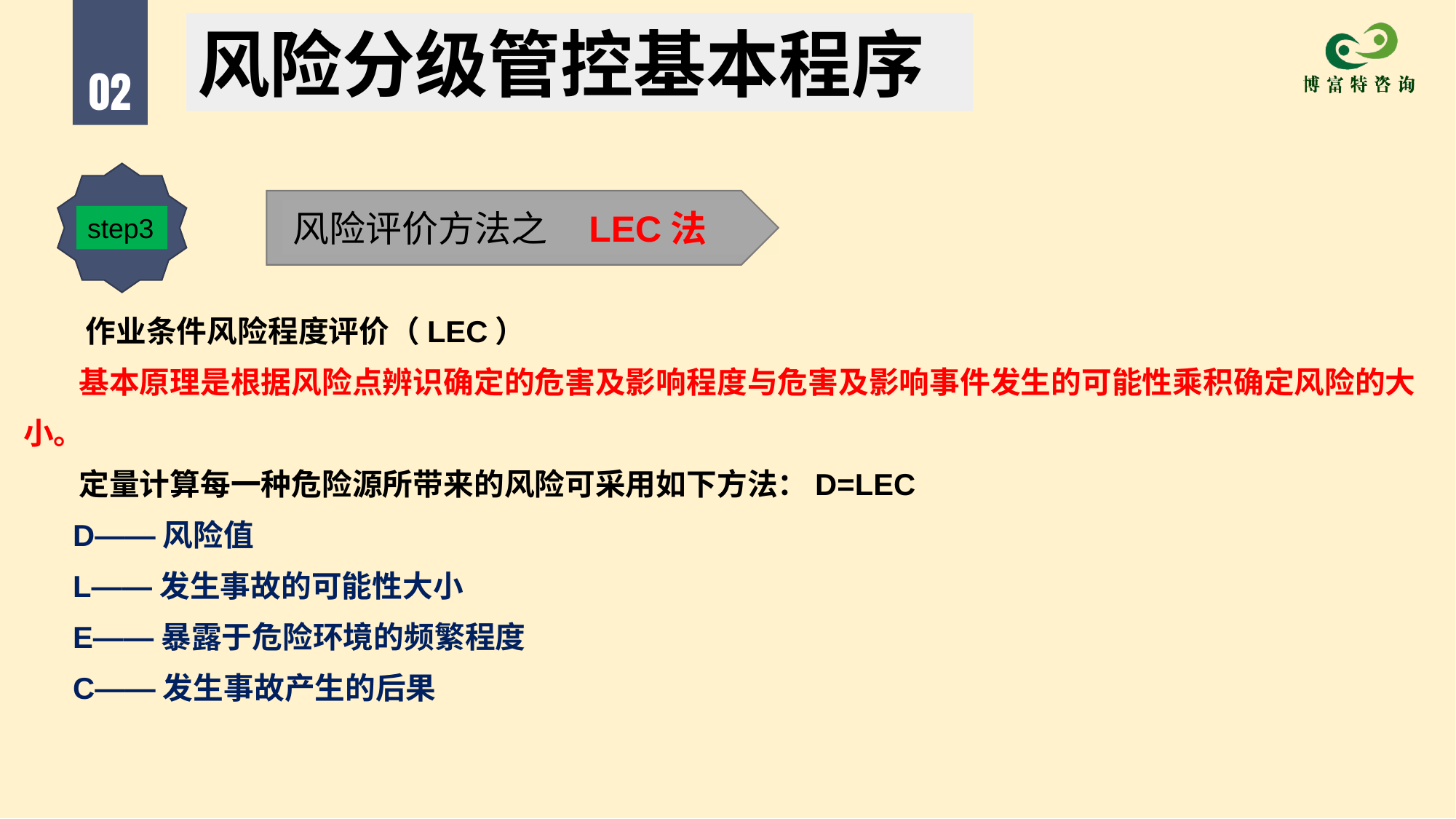

风险分级管控基本程序
02

风险评价方法之    LEC法
step3
  作业条件风险程度评价（LEC）
 基本原理是根据风险点辨识确定的危害及影响程度与危害及影响事件发生的可能性乘积确定风险的大小。
 定量计算每一种危险源所带来的风险可采用如下方法：D=LEC
 D——风险值
 L——发生事故的可能性大小
 E——暴露于危险环境的频繁程度
 C——发生事故产生的后果